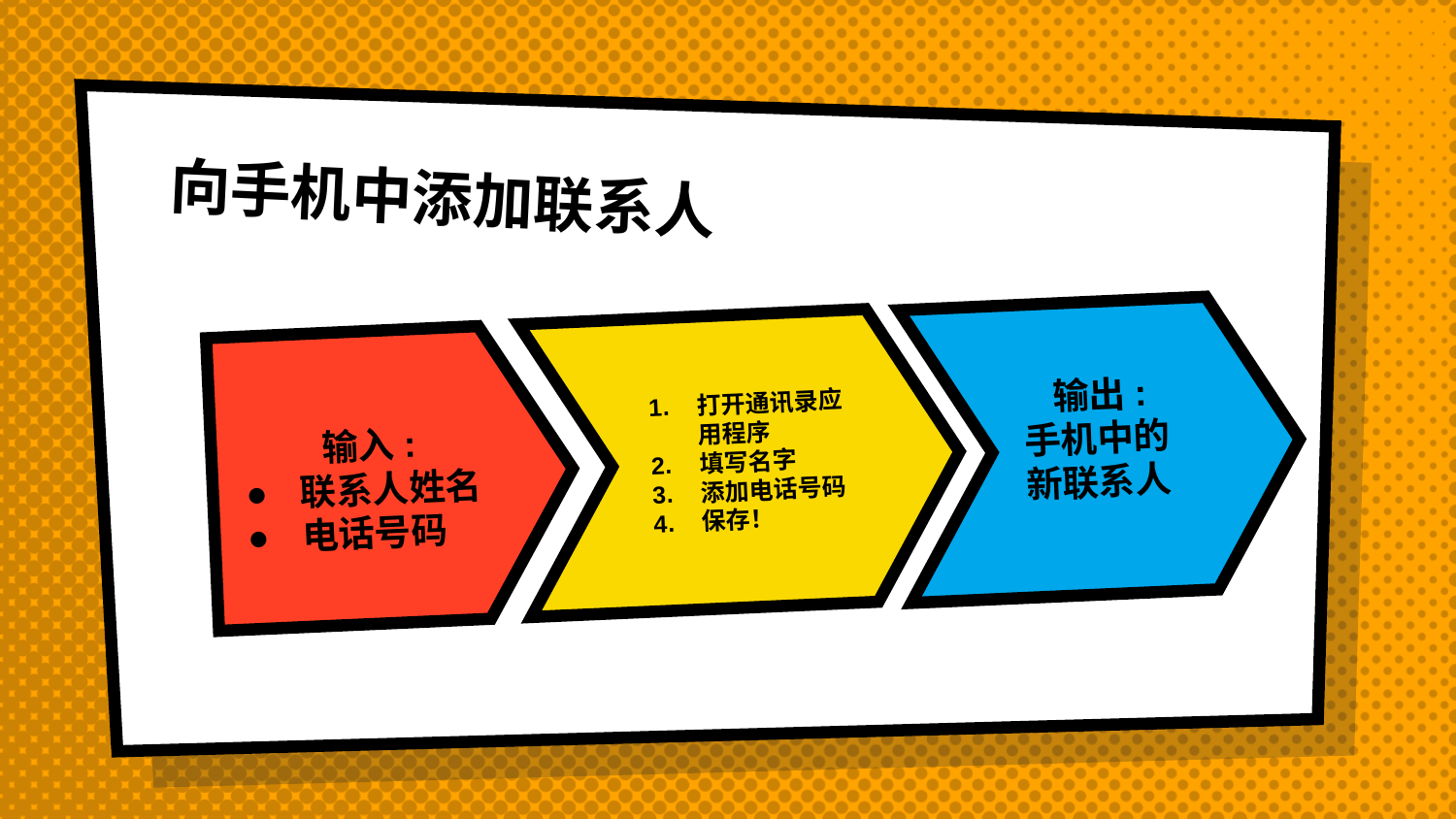

# 向手机中添加联系人
输出:
手机中的新联系人

打开通讯录应用程序
填写名字
添加电话号码
保存！
输入:
联系人姓名
电话号码
13